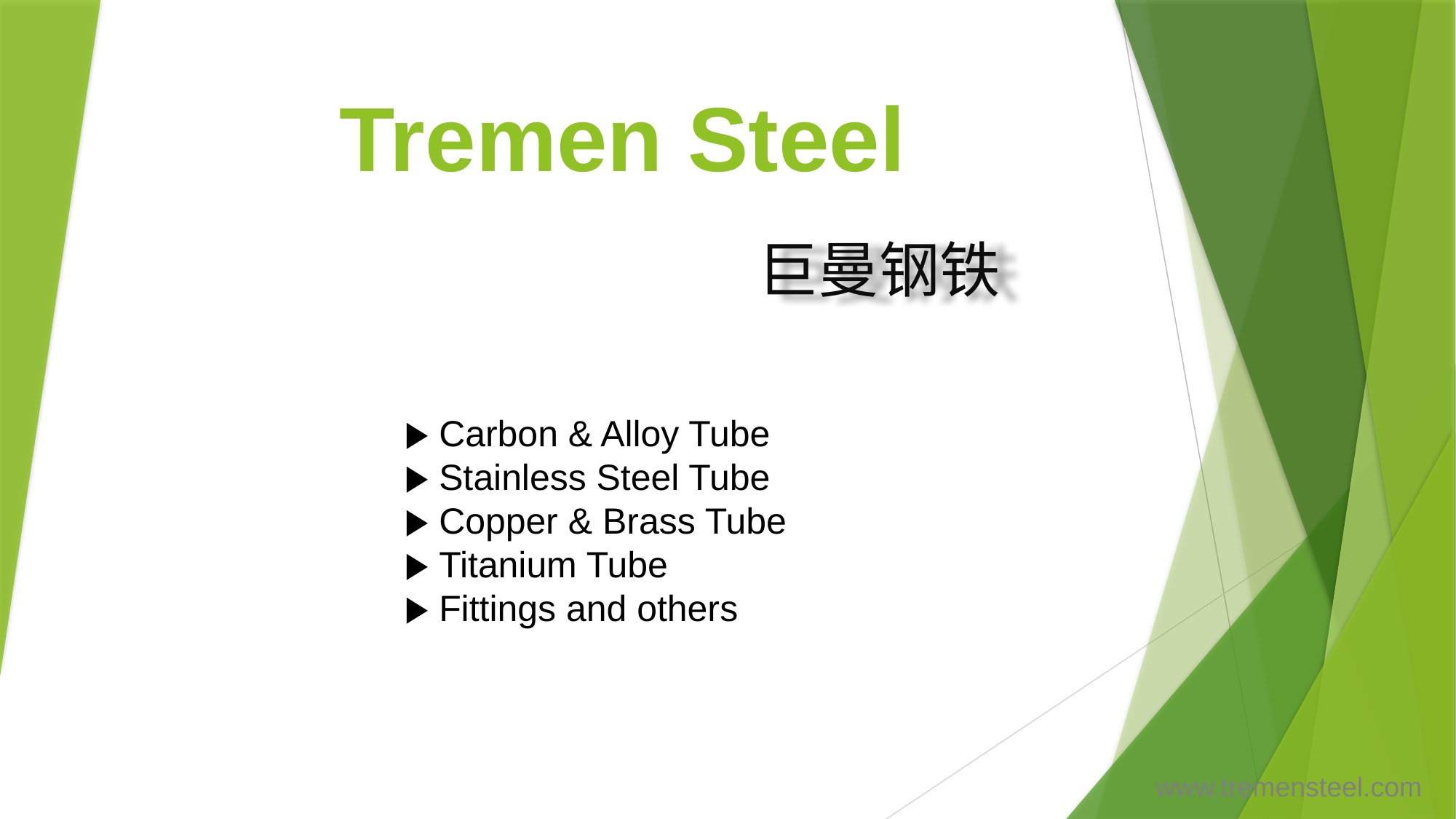

Tremen Steel
巨曼钢铁
▶ Carbon & Alloy Tube
▶ Stainless Steel Tube
▶ Copper & Brass Tube
▶ Titanium Tube
▶ Fittings and others
www.tremensteel.com